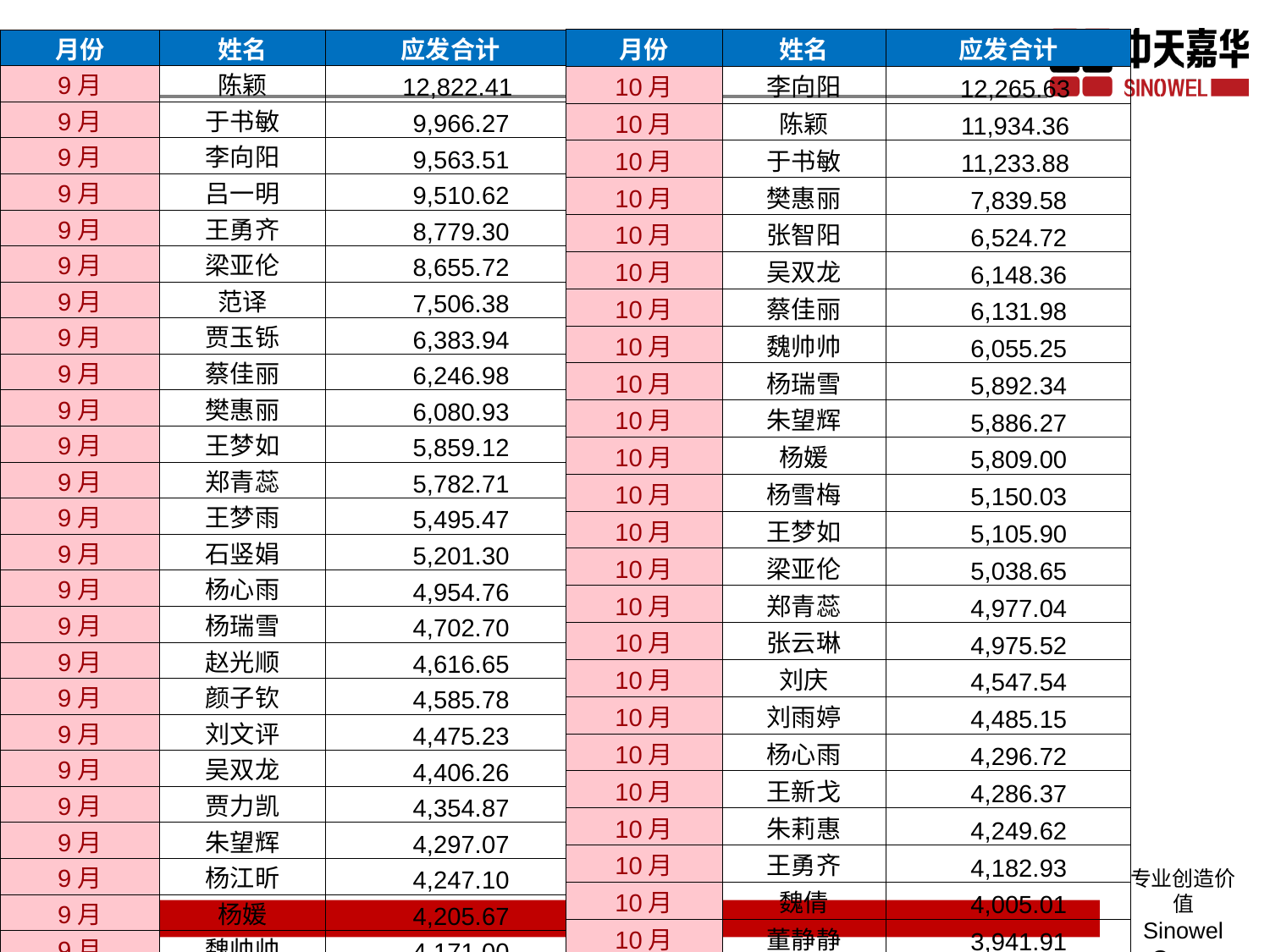

| 月份 | 姓名 | 应发合计 |
| --- | --- | --- |
| 10月 | 李向阳 | 12,265.63 |
| 10月 | 陈颖 | 11,934.36 |
| 10月 | 于书敏 | 11,233.88 |
| 10月 | 樊惠丽 | 7,839.58 |
| 10月 | 张智阳 | 6,524.72 |
| 10月 | 吴双龙 | 6,148.36 |
| 10月 | 蔡佳丽 | 6,131.98 |
| 10月 | 魏帅帅 | 6,055.25 |
| 10月 | 杨瑞雪 | 5,892.34 |
| 10月 | 朱望辉 | 5,886.27 |
| 10月 | 杨媛 | 5,809.00 |
| 10月 | 杨雪梅 | 5,150.03 |
| 10月 | 王梦如 | 5,105.90 |
| 10月 | 梁亚伦 | 5,038.65 |
| 10月 | 郑青蕊 | 4,977.04 |
| 10月 | 张云琳 | 4,975.52 |
| 10月 | 刘庆 | 4,547.54 |
| 10月 | 刘雨婷 | 4,485.15 |
| 10月 | 杨心雨 | 4,296.72 |
| 10月 | 王新戈 | 4,286.37 |
| 10月 | 朱莉惠 | 4,249.62 |
| 10月 | 王勇齐 | 4,182.93 |
| 10月 | 魏倩 | 4,005.01 |
| 10月 | 董静静 | 3,941.91 |
| 10月 | 刘志杰 | 3,912.24 |
| 10月 | 安花 | 3,869.47 |
| 10月 | 马佳怡 | 3,853.65 |
| 10月 | 赵光顺 | 3,848.82 |
| 月份 | 姓名 | 应发合计 |
| --- | --- | --- |
| 9月 | 陈颖 | 12,822.41 |
| 9月 | 于书敏 | 9,966.27 |
| 9月 | 李向阳 | 9,563.51 |
| 9月 | 吕一明 | 9,510.62 |
| 9月 | 王勇齐 | 8,779.30 |
| 9月 | 梁亚伦 | 8,655.72 |
| 9月 | 范译 | 7,506.38 |
| 9月 | 贾玉铄 | 6,383.94 |
| 9月 | 蔡佳丽 | 6,246.98 |
| 9月 | 樊惠丽 | 6,080.93 |
| 9月 | 王梦如 | 5,859.12 |
| 9月 | 郑青蕊 | 5,782.71 |
| 9月 | 王梦雨 | 5,495.47 |
| 9月 | 石竖娟 | 5,201.30 |
| 9月 | 杨心雨 | 4,954.76 |
| 9月 | 杨瑞雪 | 4,702.70 |
| 9月 | 赵光顺 | 4,616.65 |
| 9月 | 颜子钦 | 4,585.78 |
| 9月 | 刘文评 | 4,475.23 |
| 9月 | 吴双龙 | 4,406.26 |
| 9月 | 贾力凯 | 4,354.87 |
| 9月 | 朱望辉 | 4,297.07 |
| 9月 | 杨江昕 | 4,247.10 |
| 9月 | 杨媛 | 4,205.67 |
| 9月 | 魏帅帅 | 4,171.00 |
| 9月 | 段明军 | 4,115.47 |
| 9月 | 张悦1 | 4,016.97 |
| 9月 | 徐成 | 4,008.07 |